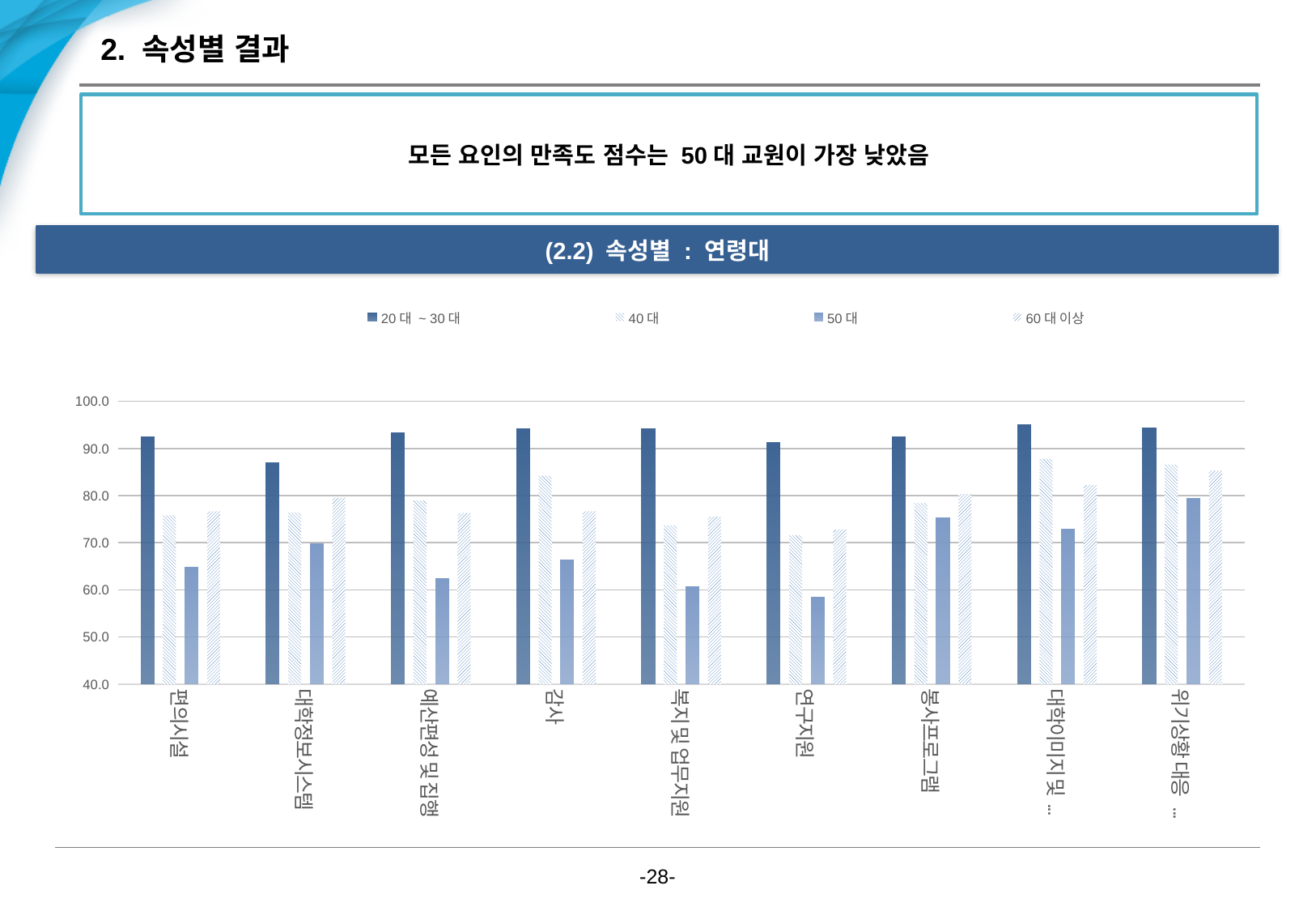

# 2. 속성별 결과

모든 요인의 만족도 점수는 50대 교원이 가장 낮았음
(2.2) 속성별 : 연령대

### Chart

| Category | 20대 ~ 30대 | 40대 | 50대 | 60대 이상 |
|---|---|---|---|---|
| 편의시설 | 92.5 | 75.78947368421052 | 64.73684210526316 | 76.66666666666667 |
| 대학정보시스템 | 87.0 | 76.42105263157895 | 69.6842105263158 | 79.55555555555556 |
| 예산편성 및 집행 | 93.33333333249999 | 78.9473684205263 | 62.45614035105263 | 76.29629629611112 |
| 감사 | 94.16666666625 | 84.21052631578948 | 66.3157894736842 | 76.66666666666667 |
| 복지 및 업무지원 | 94.16666666625 | 73.6842105263158 | 60.701754386315784 | 75.55555555500001 |
| 연구지원 | 91.25 | 71.57894736842105 | 58.421052631578945 | 72.77777777777777 |
| 봉사프로그램 | 92.5 | 78.42105263157895 | 75.26315789473684 | 80.37037037055556 |
| 대학이미지 및 소속감 | 95.0 | 87.78947368421052 | 72.84210526315789 | 82.22222222222223 |
| 위기상황 대응 및 비대면 수업 | 94.375 | 86.57894736842105 | 79.47368421052632 | 85.27777777777777 |
-28-